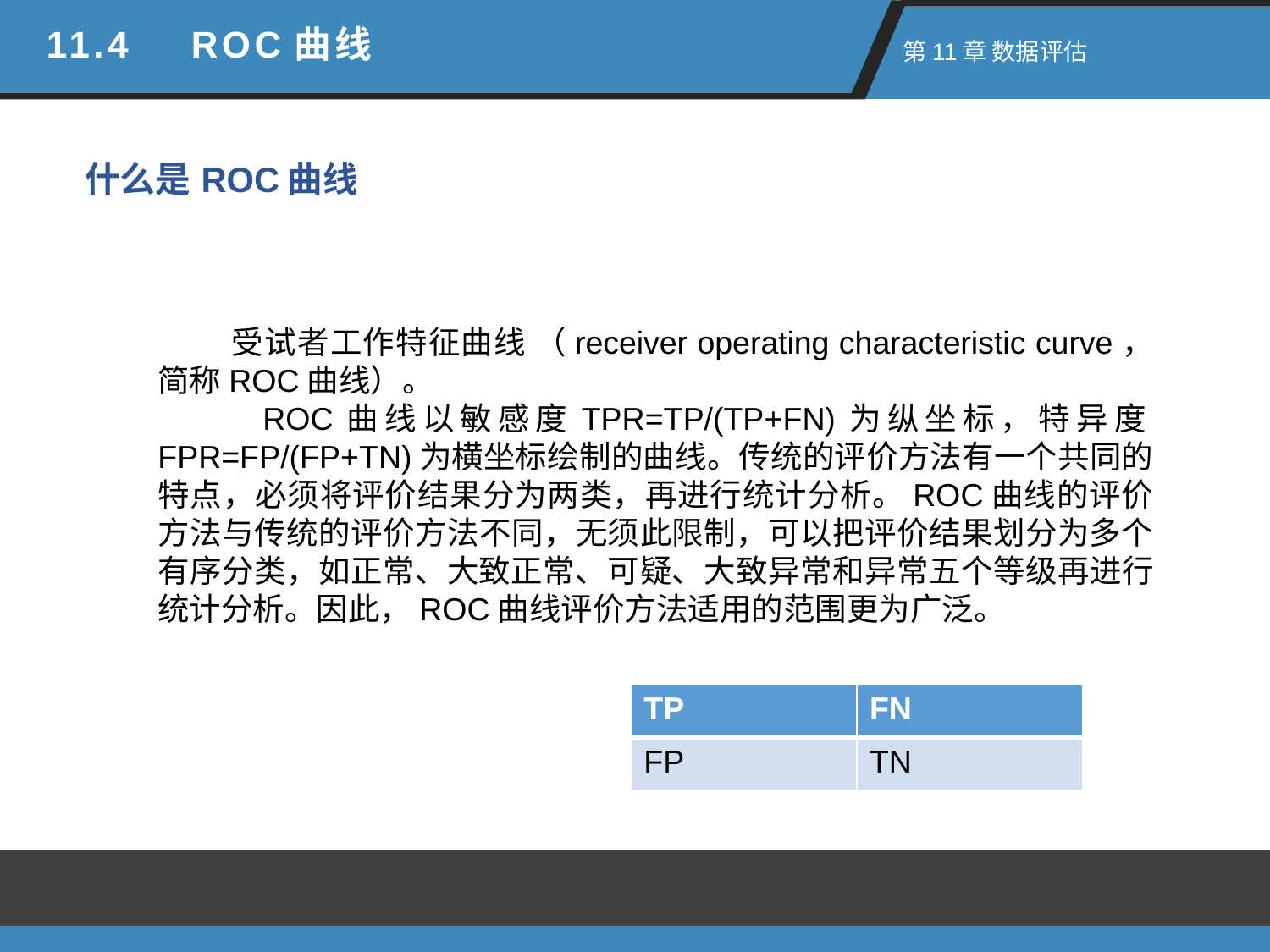

11.4　ROC曲线
  第11章 数据评估
什么是ROC曲线
        受试者工作特征曲线 （receiver operating characteristic curve，简称ROC曲线）。
       ROC曲线以敏感度TPR=TP/(TP+FN)为纵坐标，特异度FPR=FP/(FP+TN)为横坐标绘制的曲线。传统的评价方法有一个共同的特点，必须将评价结果分为两类，再进行统计分析。ROC曲线的评价方法与传统的评价方法不同，无须此限制，可以把评价结果划分为多个有序分类，如正常、大致正常、可疑、大致异常和异常五个等级再进行统计分析。因此，ROC曲线评价方法适用的范围更为广泛。
| TP | FN |
| --- | --- |
| FP | TN |